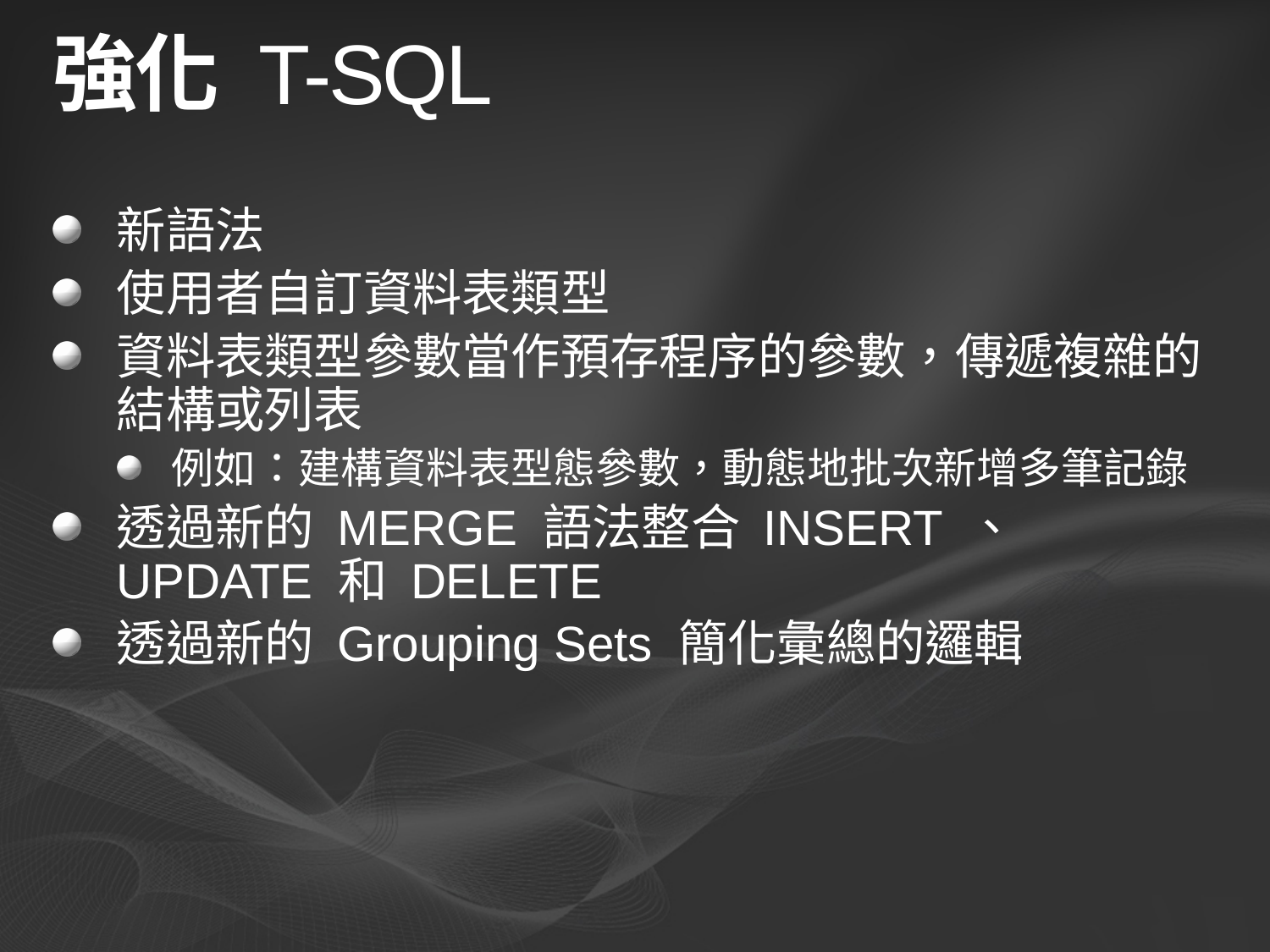

# 強化 T-SQL
新語法
使用者自訂資料表類型
資料表類型參數當作預存程序的參數，傳遞複雜的結構或列表
例如：建構資料表型態參數，動態地批次新增多筆記錄
透過新的 MERGE 語法整合 INSERT 、 UPDATE 和 DELETE
透過新的 Grouping Sets 簡化彙總的邏輯